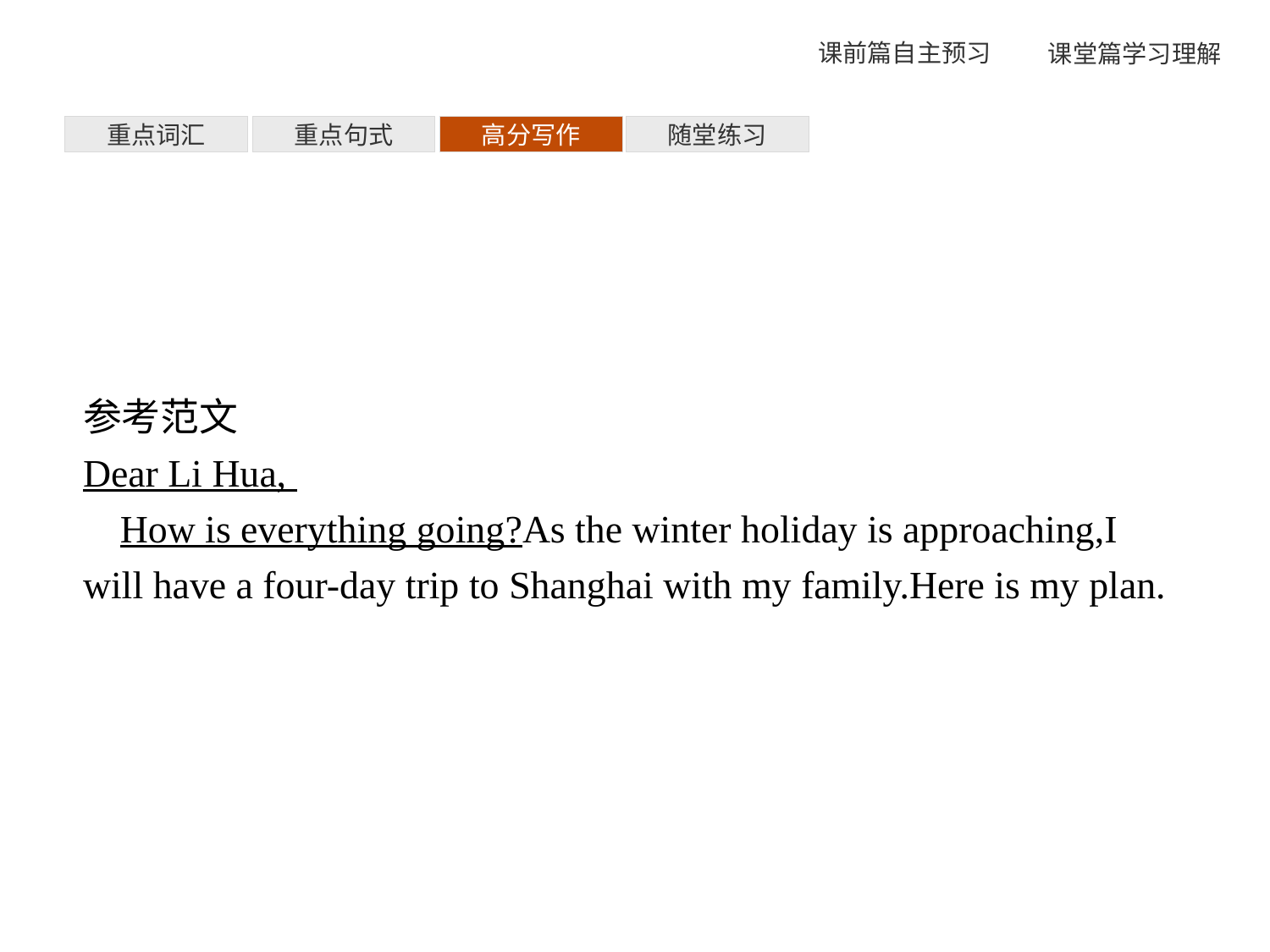

重点词汇
重点句式
高分写作
随堂练习
参考范文
Dear Li Hua,
How is everything going?As the winter holiday is approaching,I will have a four-day trip to Shanghai with my family.Here is my plan.